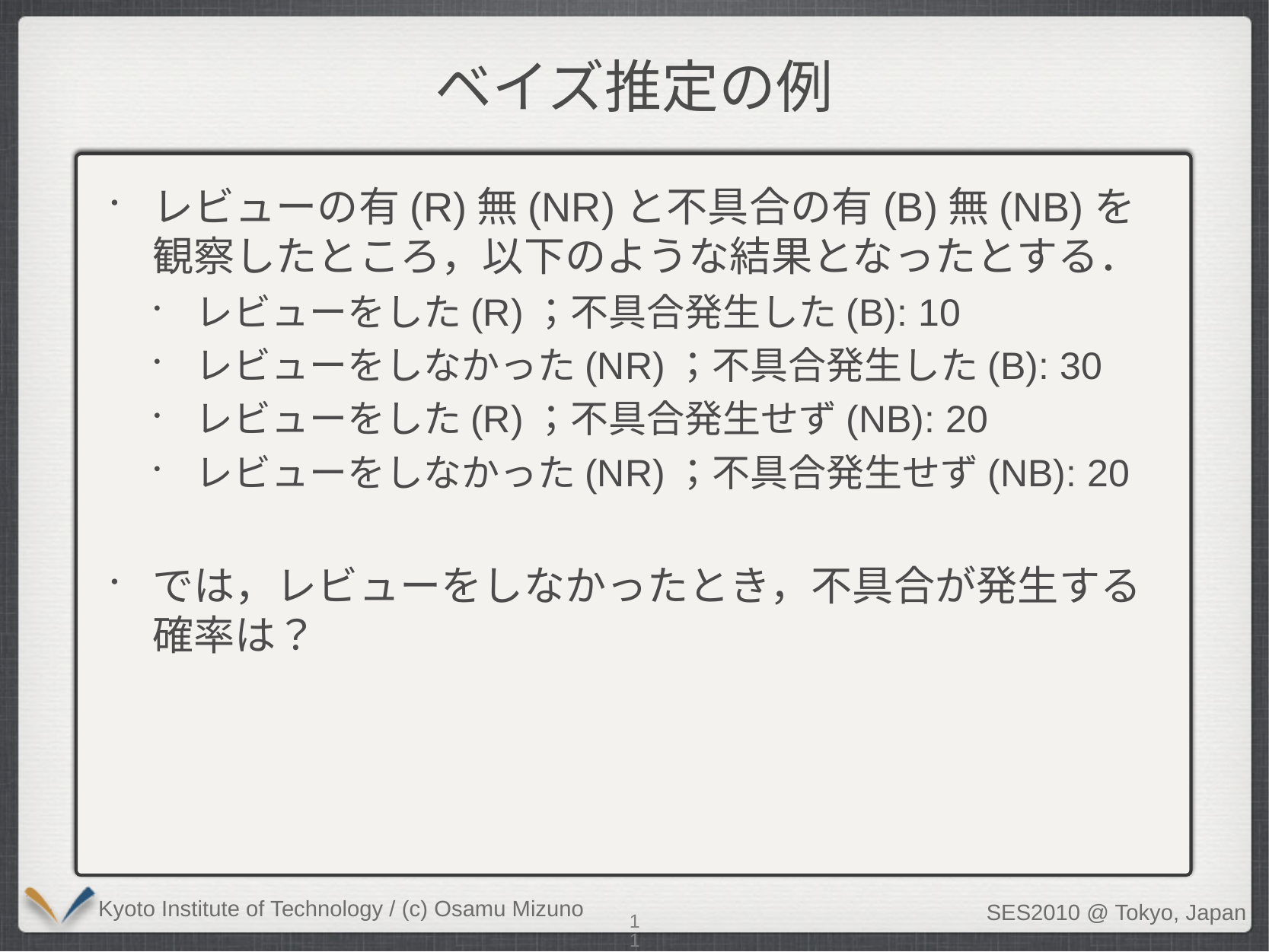

# ベイズ推定の例
レビューの有(R)無(NR)と不具合の有(B)無(NB)を観察したところ，以下のような結果となったとする．
レビューをした(R)；不具合発生した(B): 10
レビューをしなかった(NR)；不具合発生した(B): 30
レビューをした(R)；不具合発生せず(NB): 20
レビューをしなかった(NR)；不具合発生せず(NB): 20

では，レビューをしなかったとき，不具合が発生する確率は？
11